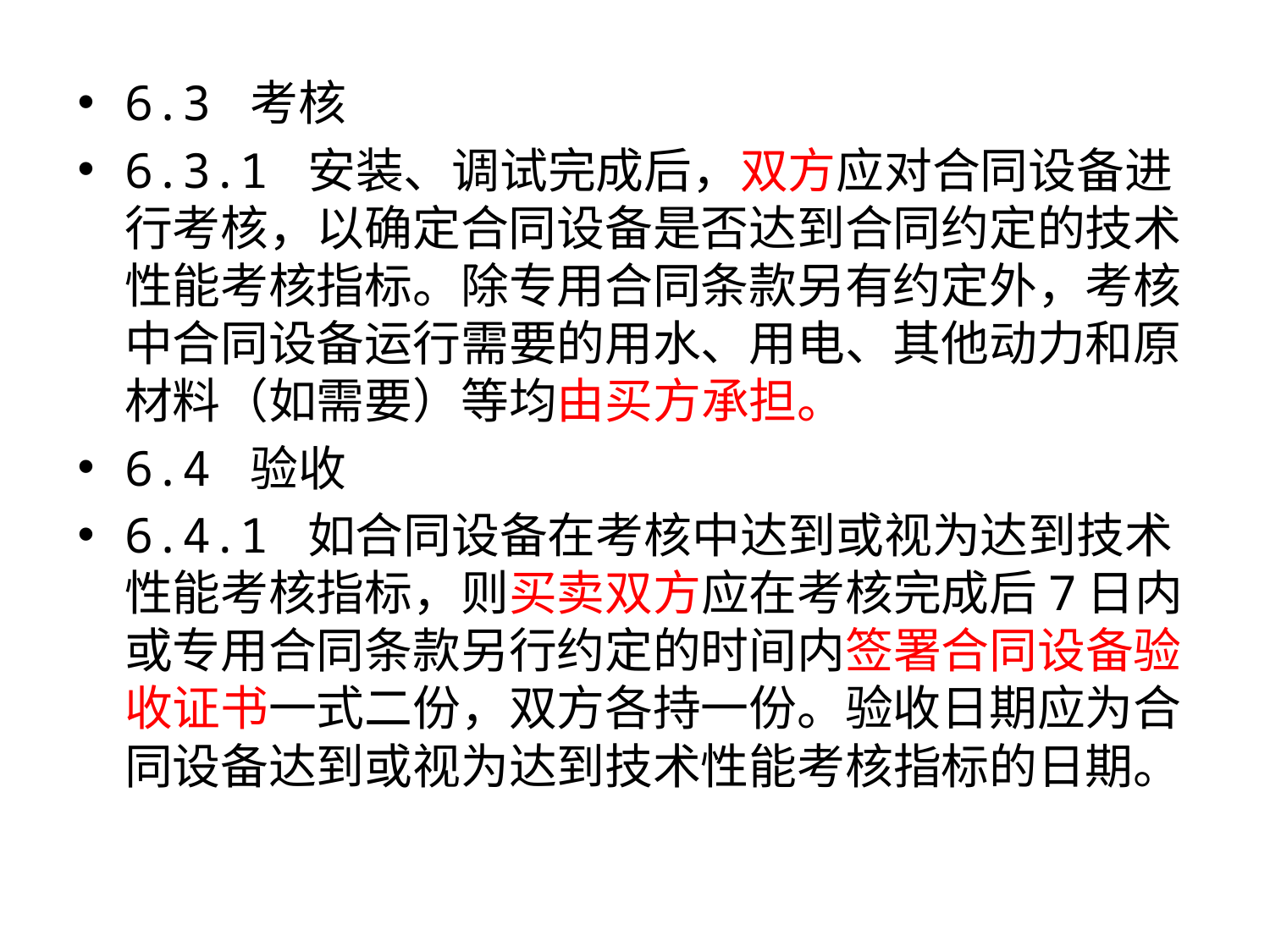

6.3 考核
6.3.1 安装、调试完成后，双方应对合同设备进行考核，以确定合同设备是否达到合同约定的技术性能考核指标。除专用合同条款另有约定外，考核中合同设备运行需要的用水、用电、其他动力和原材料（如需要）等均由买方承担。
6.4 验收
6.4.1 如合同设备在考核中达到或视为达到技术性能考核指标，则买卖双方应在考核完成后7日内或专用合同条款另行约定的时间内签署合同设备验收证书一式二份，双方各持一份。验收日期应为合同设备达到或视为达到技术性能考核指标的日期。